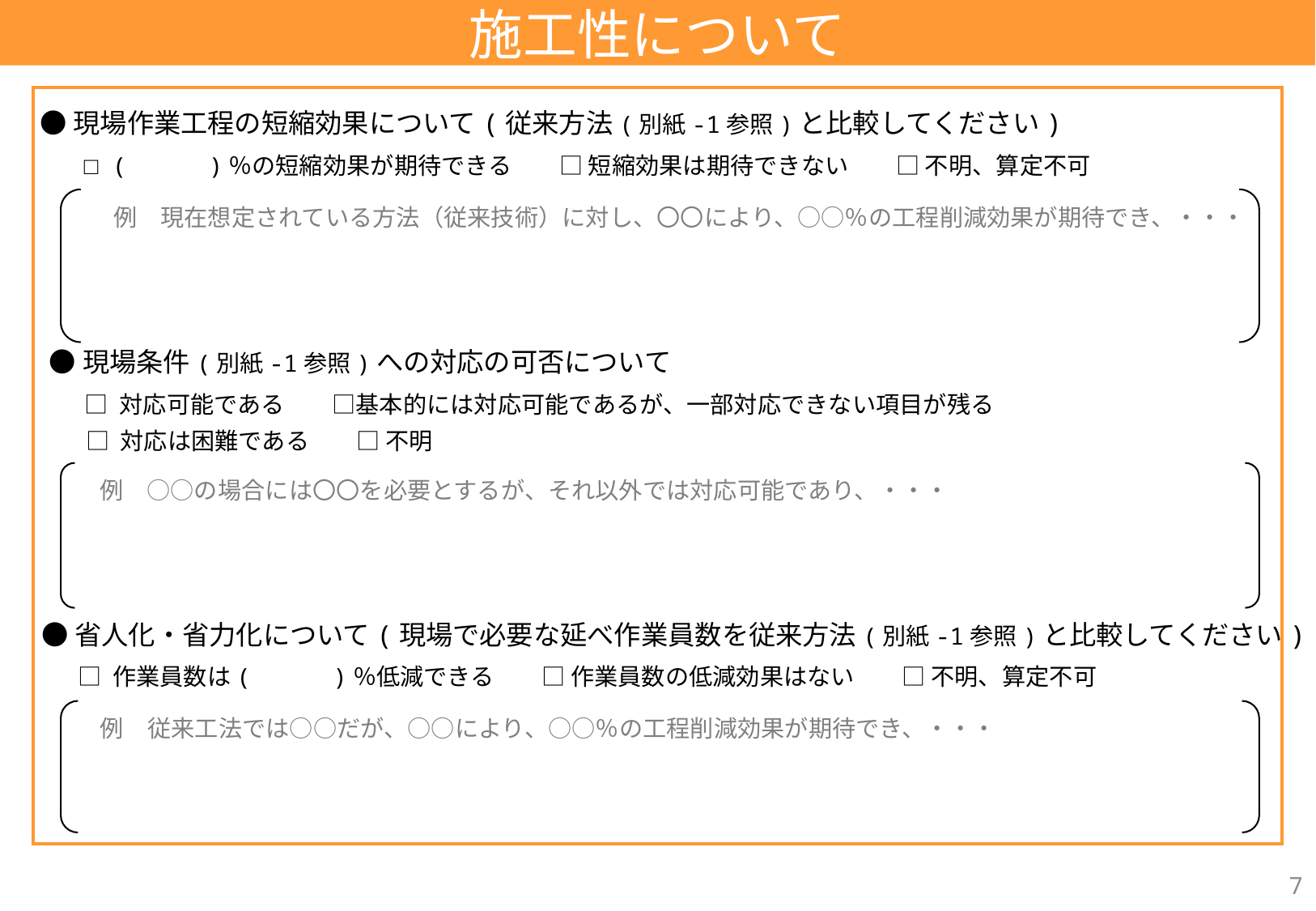

施工性について

●現場作業工程の短縮効果について(従来方法(別紙-1参照)と比較してください)
□ (　　　)％の短縮効果が期待できる　　□ 短縮効果は期待できない　　□ 不明、算定不可

例　現在想定されている方法（従来技術）に対し、〇〇により、○○％の工程削減効果が期待でき、・・・
●現場条件(別紙-1参照)への対応の可否について
□ 対応可能である　　□基本的には対応可能であるが、一部対応できない項目が残る
□ 対応は困難である　　□ 不明

例　○○の場合には〇〇を必要とするが、それ以外では対応可能であり、・・・
●省人化・省力化について(現場で必要な延べ作業員数を従来方法(別紙-1参照)と比較してください)
□ 作業員数は(　　　)％低減できる　　□ 作業員数の低減効果はない　　□ 不明、算定不可

例　従来工法では○○だが、○○により、○○％の工程削減効果が期待でき、・・・
7